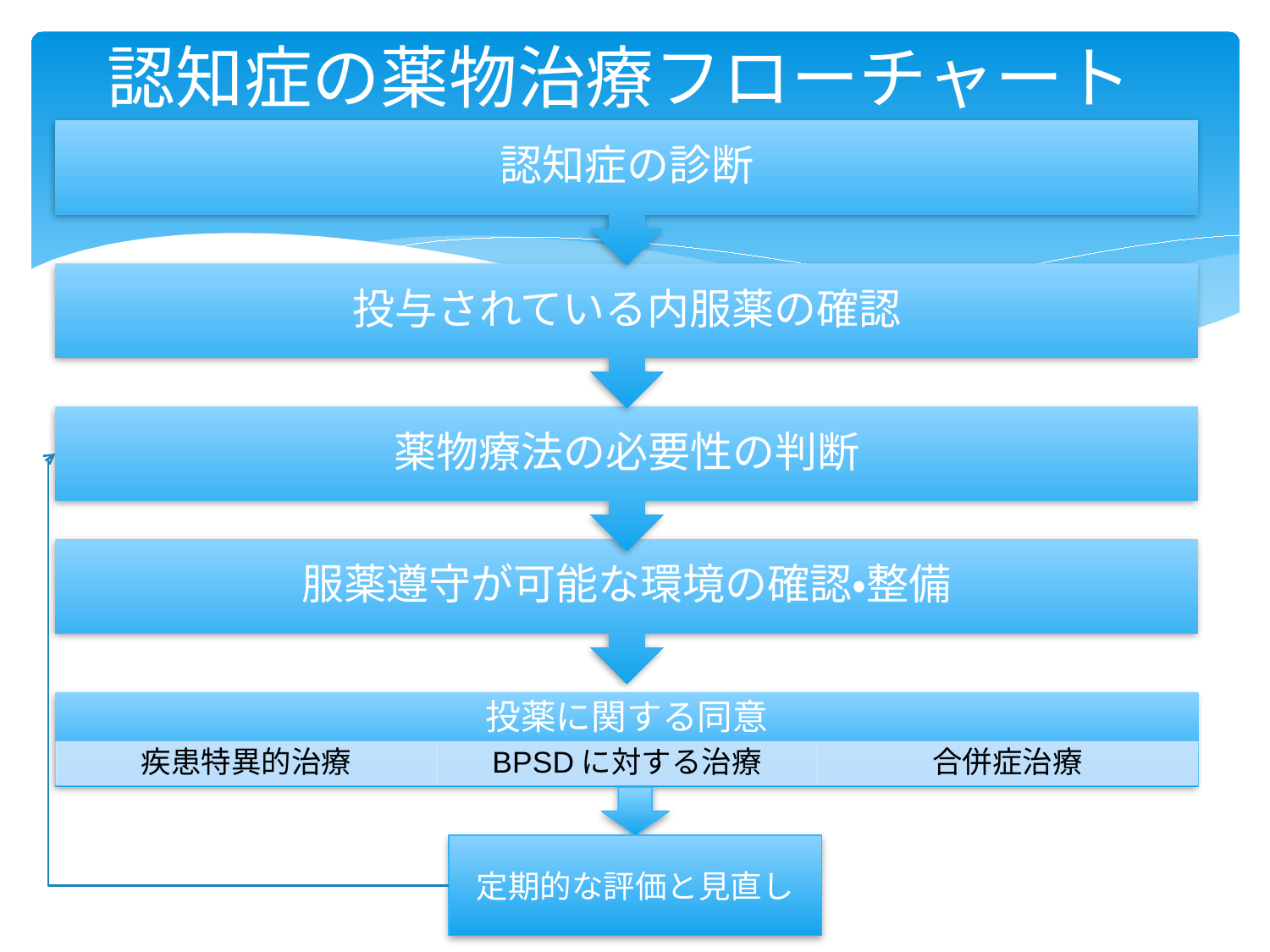

# 認知症の薬物治療フローチャート
投薬に関する同意
疾患特異的治療
BPSDに対する治療
合併症治療
服薬遵守が可能な環境の確認・整備
薬物療法の必要性の判断
投与されている内服薬の確認
認知症の診断

定期的な評価と見直し